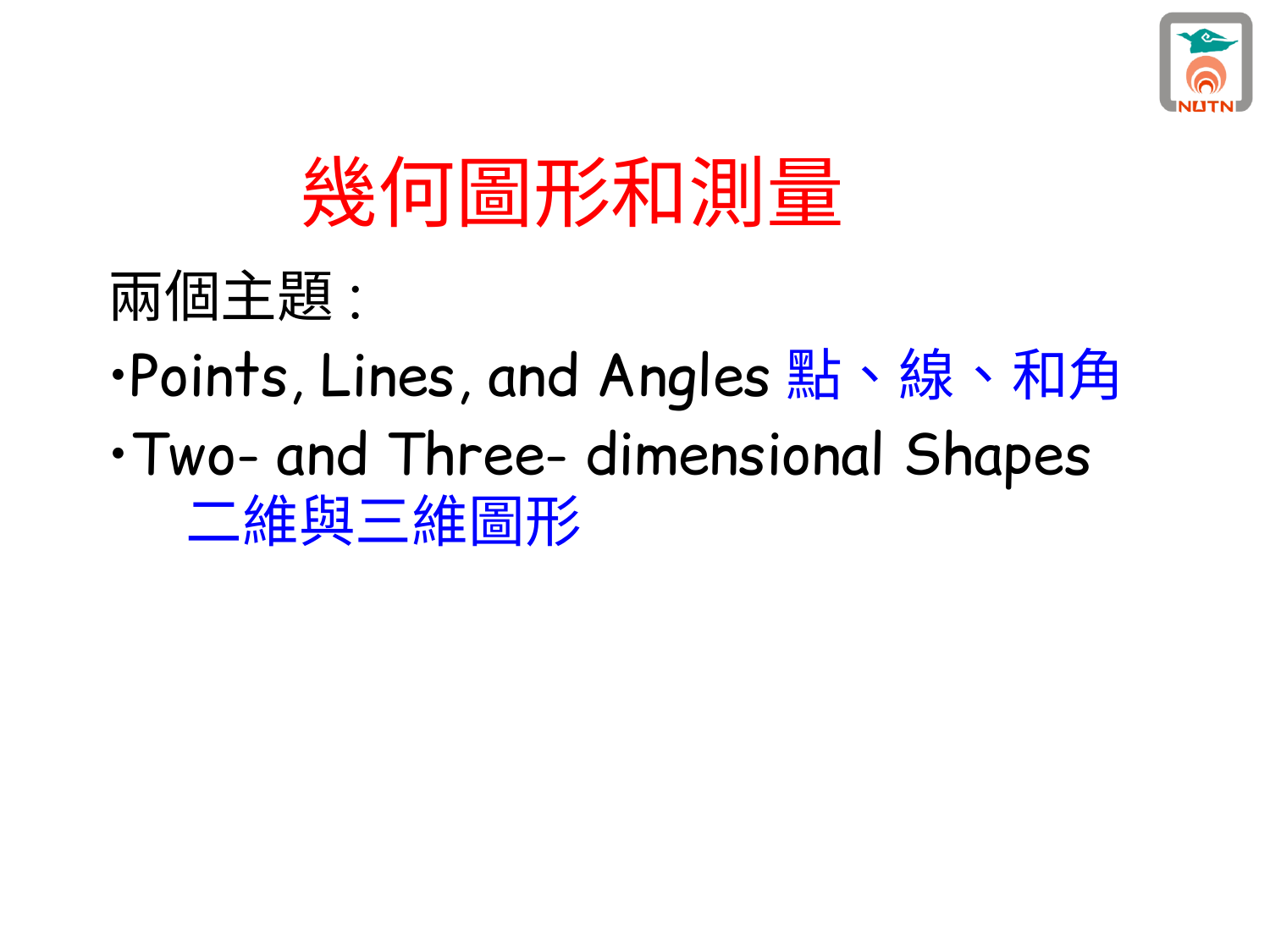

# 幾何圖形和測量
兩個主題:
•Points, Lines, and Angles點、線、和角
•Two- and Three- dimensional Shapes
 二維與三維圖形